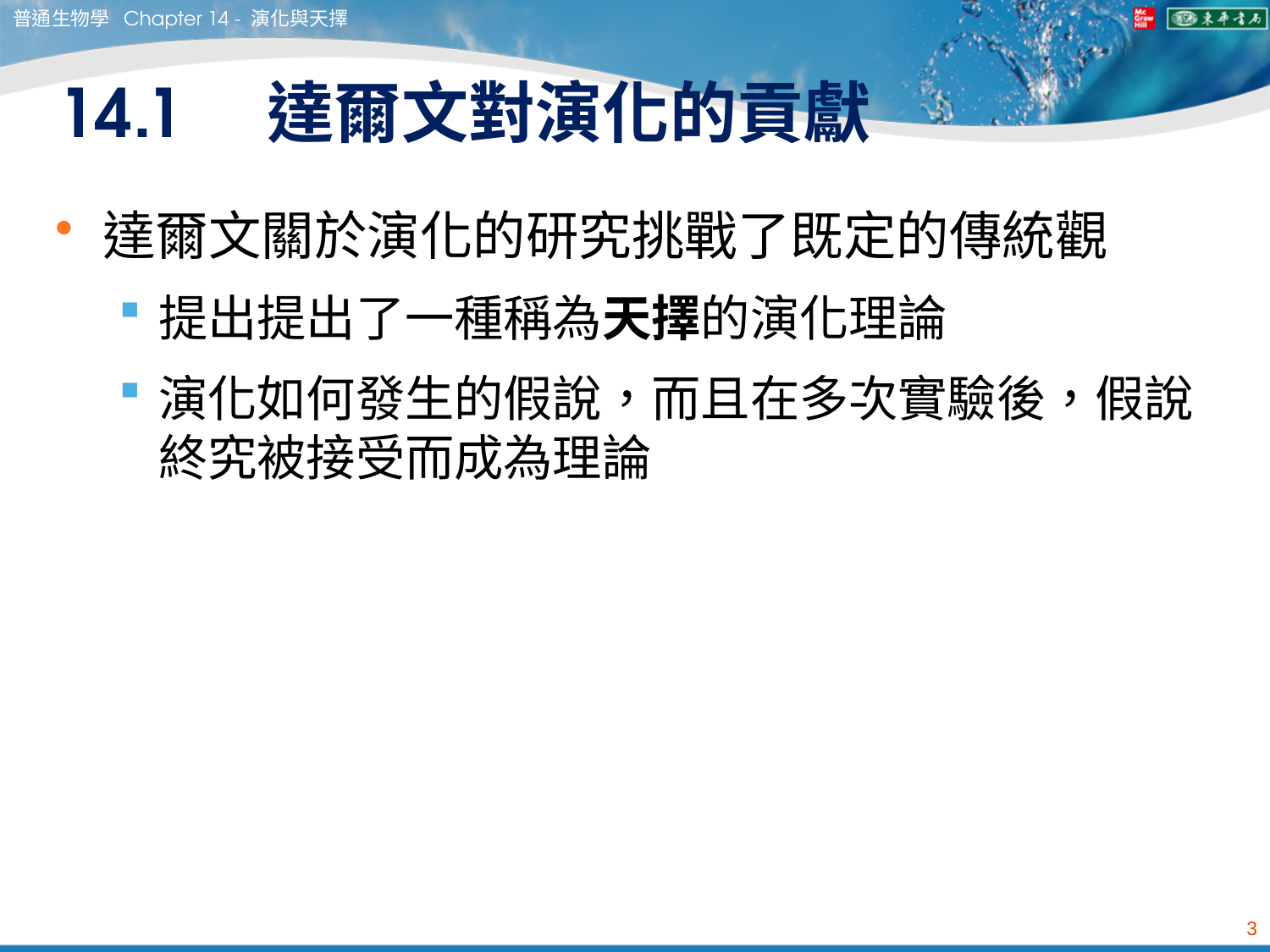

普通生物學  Chapter 14 - 演化與天擇
# 14.1　達爾文對演化的貢獻
達爾文關於演化的研究挑戰了既定的傳統觀
提出提出了一種稱為天擇的演化理論
演化如何發生的假說，而且在多次實驗後，假說終究被接受而成為理論
3